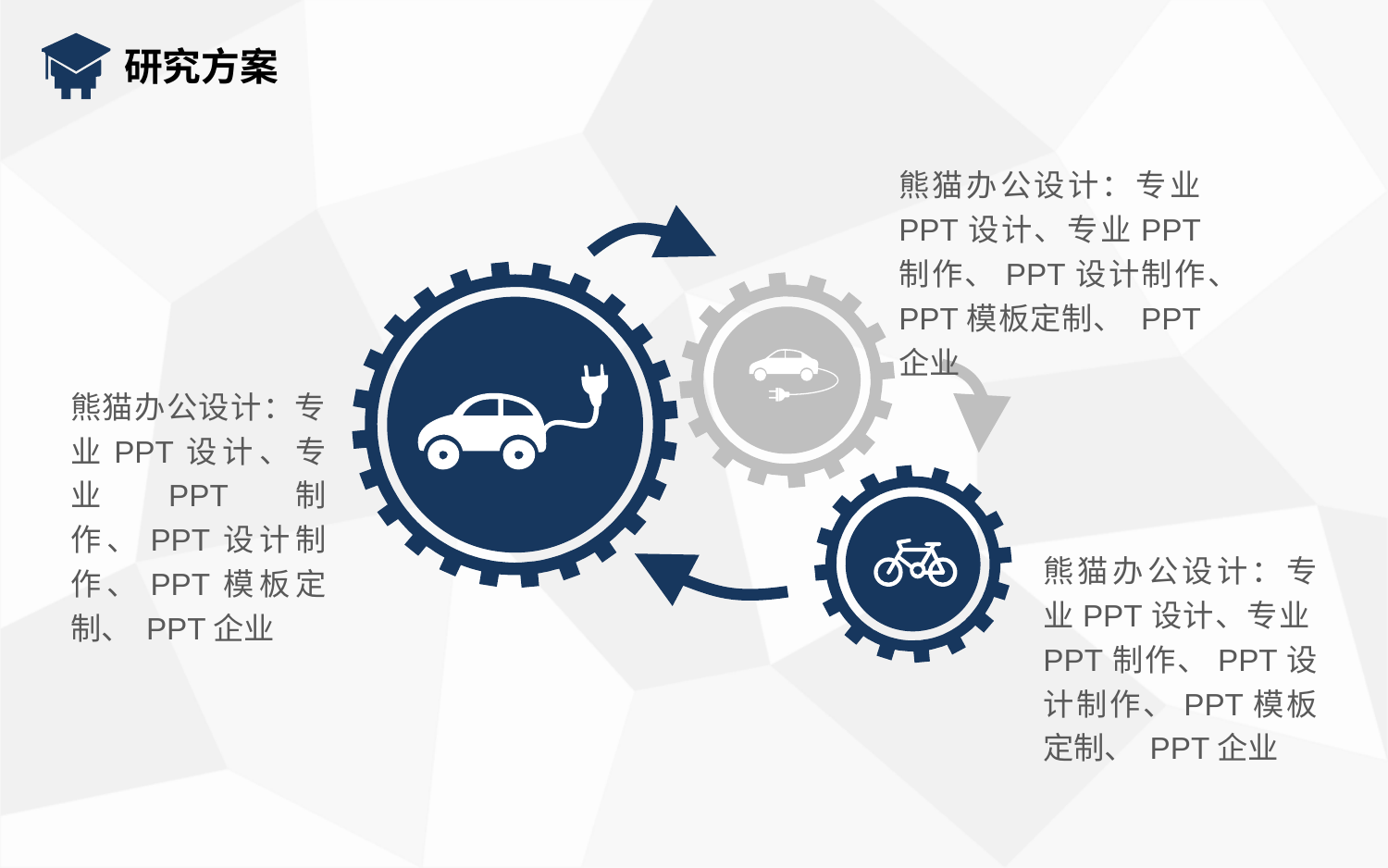

研究方案
熊猫办公设计：专业PPT设计、专业PPT制作、PPT设计制作、PPT模板定制、 PPT企业

熊猫办公设计：专业PPT设计、专业PPT制作、PPT设计制作、PPT模板定制、 PPT企业

熊猫办公设计：专业PPT设计、专业PPT制作、PPT设计制作、PPT模板定制、 PPT企业